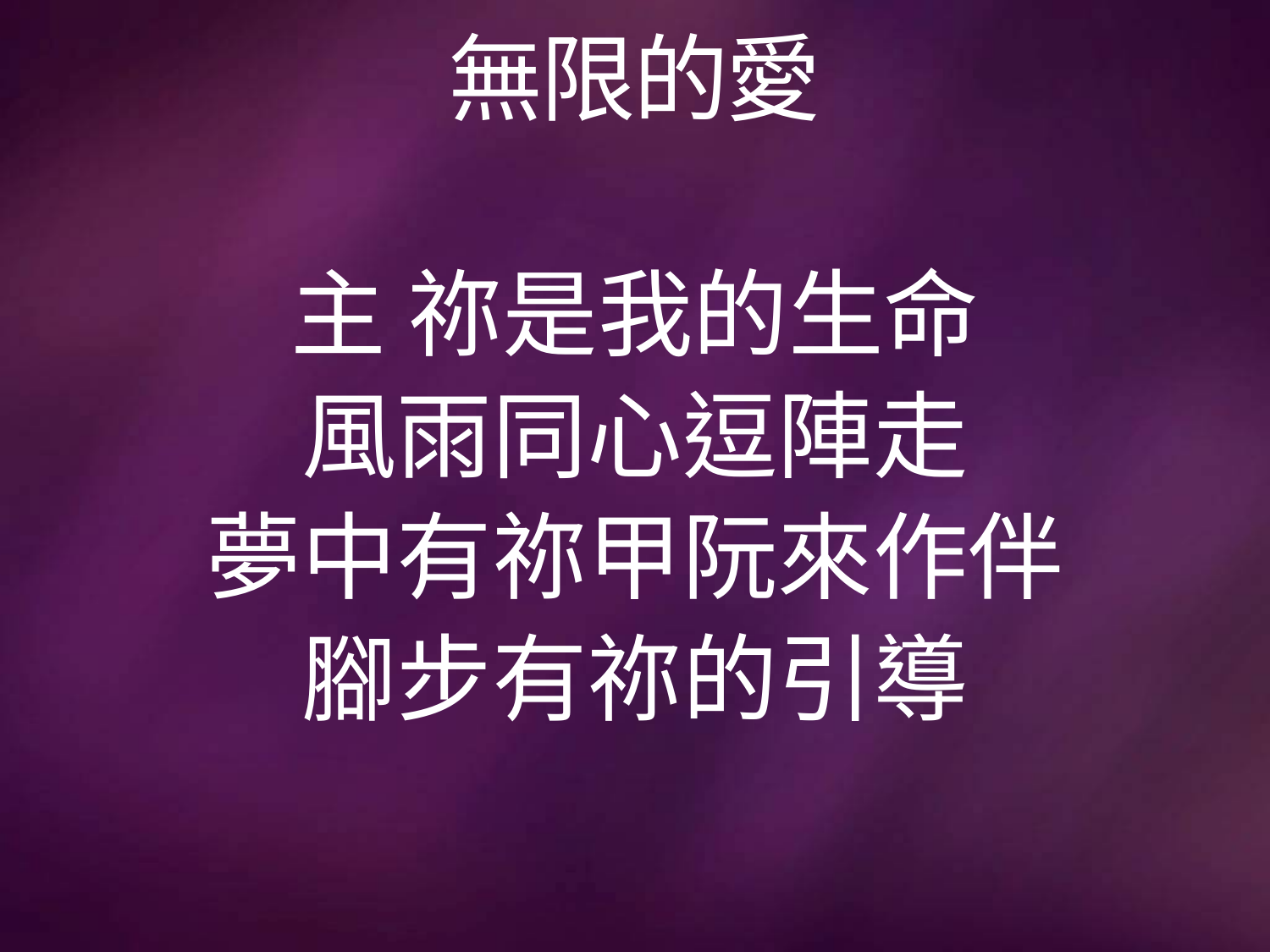

# 無限的愛
主 祢是我的生命
風雨同心逗陣走
夢中有祢甲阮來作伴
腳步有祢的引導